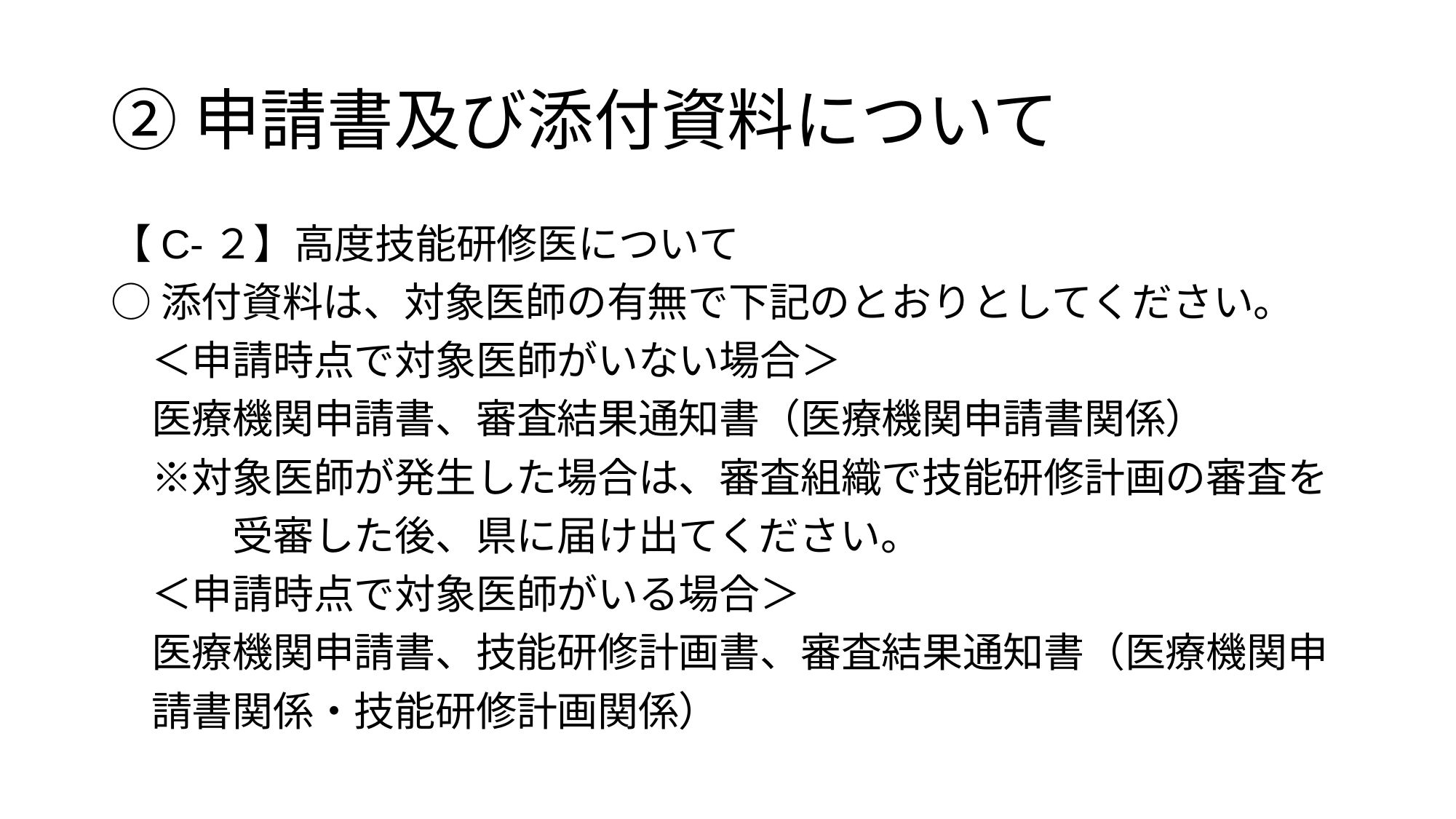

# ②申請書及び添付資料について
【C-２】高度技能研修医について
○添付資料は、対象医師の有無で下記のとおりとしてください。
　＜申請時点で対象医師がいない場合＞
　医療機関申請書、審査結果通知書（医療機関申請書関係）
　※対象医師が発生した場合は、審査組織で技能研修計画の審査を
　　　受審した後、県に届け出てください。
　＜申請時点で対象医師がいる場合＞
　医療機関申請書、技能研修計画書、審査結果通知書（医療機関申
　請書関係・技能研修計画関係）